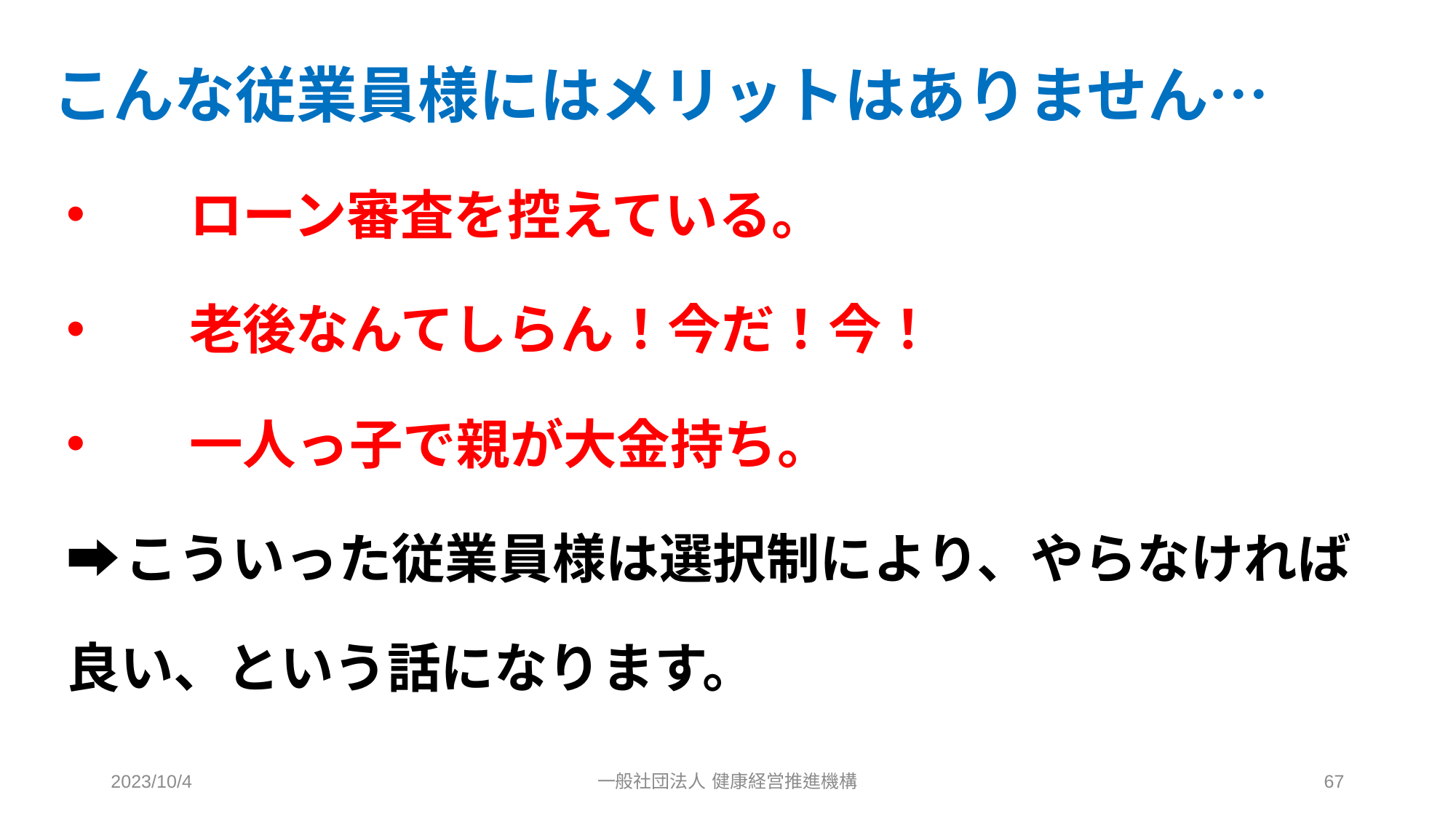

こんな従業員様にはメリットはありません…
#
ローン審査を控えている。
老後なんてしらん！今だ！今！
一人っ子で親が大金持ち。
➡こういった従業員様は選択制により、やらなければ良い、という話になります。
2023/10/4
一般社団法人 健康経営推進機構
67